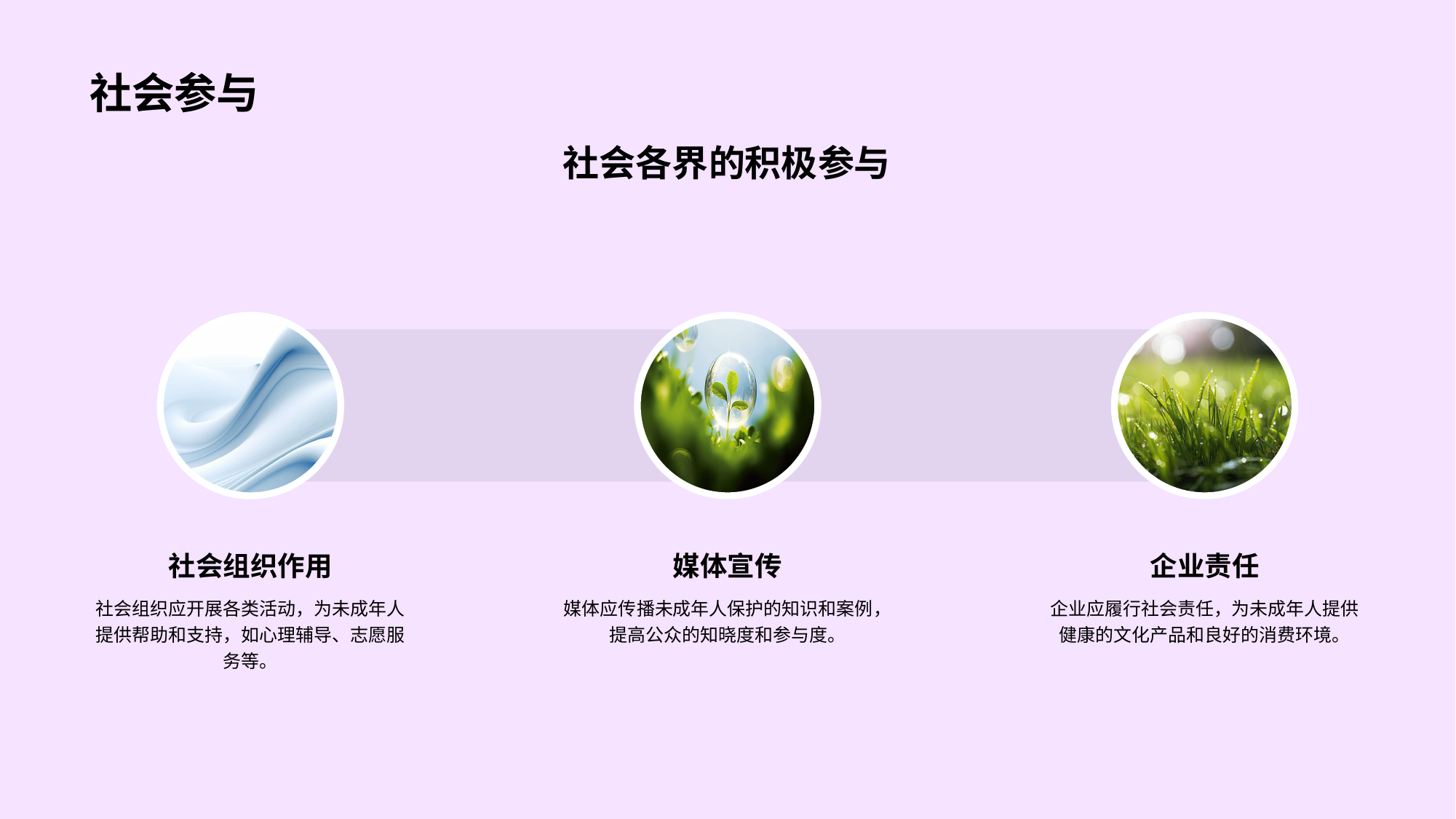

# 社会参与
社会各界的积极参与

社会组织作用
社会组织应开展各类活动，为未成年人提供帮助和支持，如心理辅导、志愿服务等。

媒体宣传
媒体应传播未成年人保护的知识和案例，提高公众的知晓度和参与度。

企业责任
企业应履行社会责任，为未成年人提供健康的文化产品和良好的消费环境。